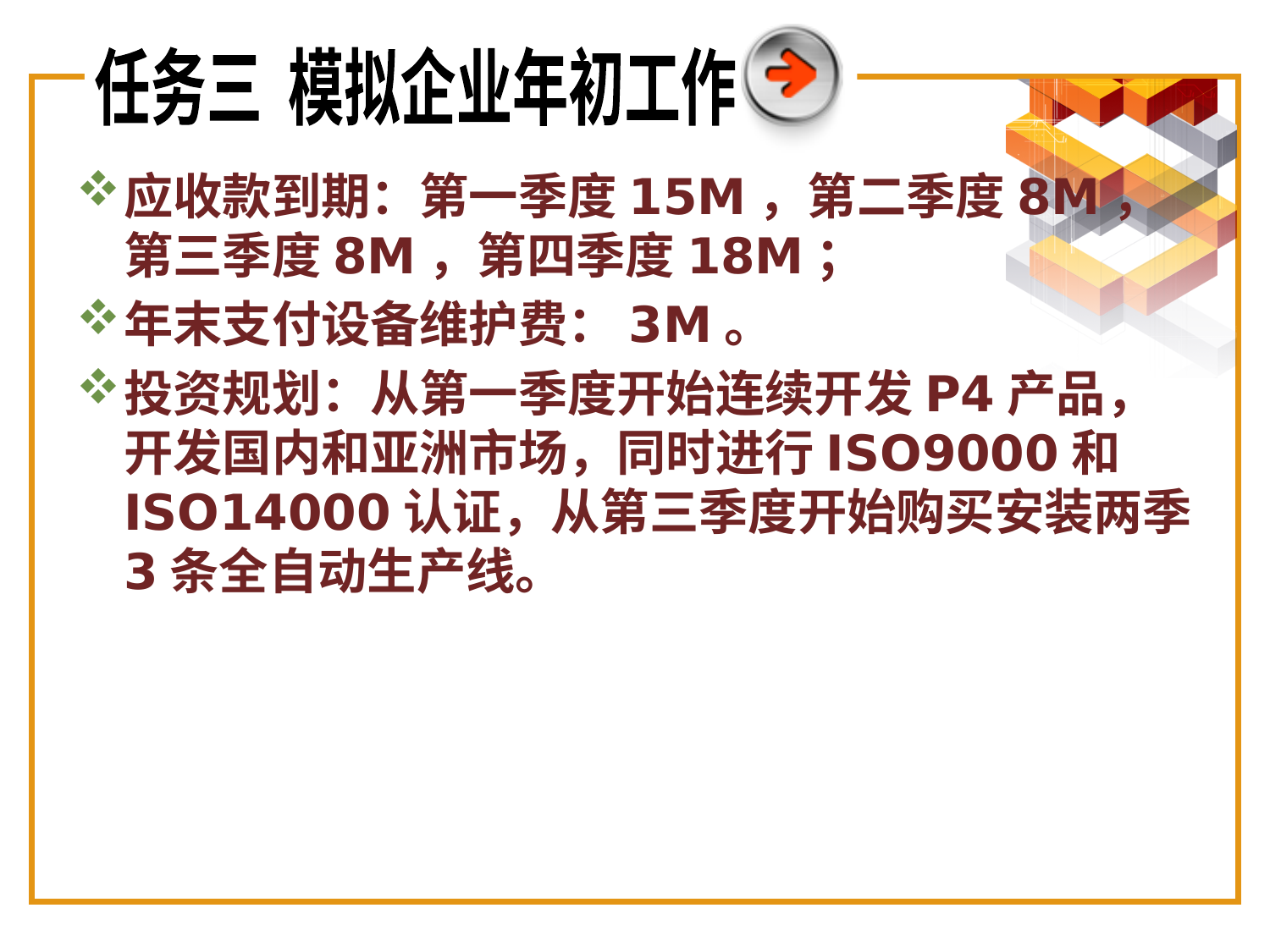

任务三  模拟企业年初工作
应收款到期：第一季度15M，第二季度8M，第三季度8M，第四季度18M；
年末支付设备维护费：3M。
投资规划：从第一季度开始连续开发P4产品，开发国内和亚洲市场，同时进行ISO9000和ISO14000认证，从第三季度开始购买安装两季3条全自动生产线。